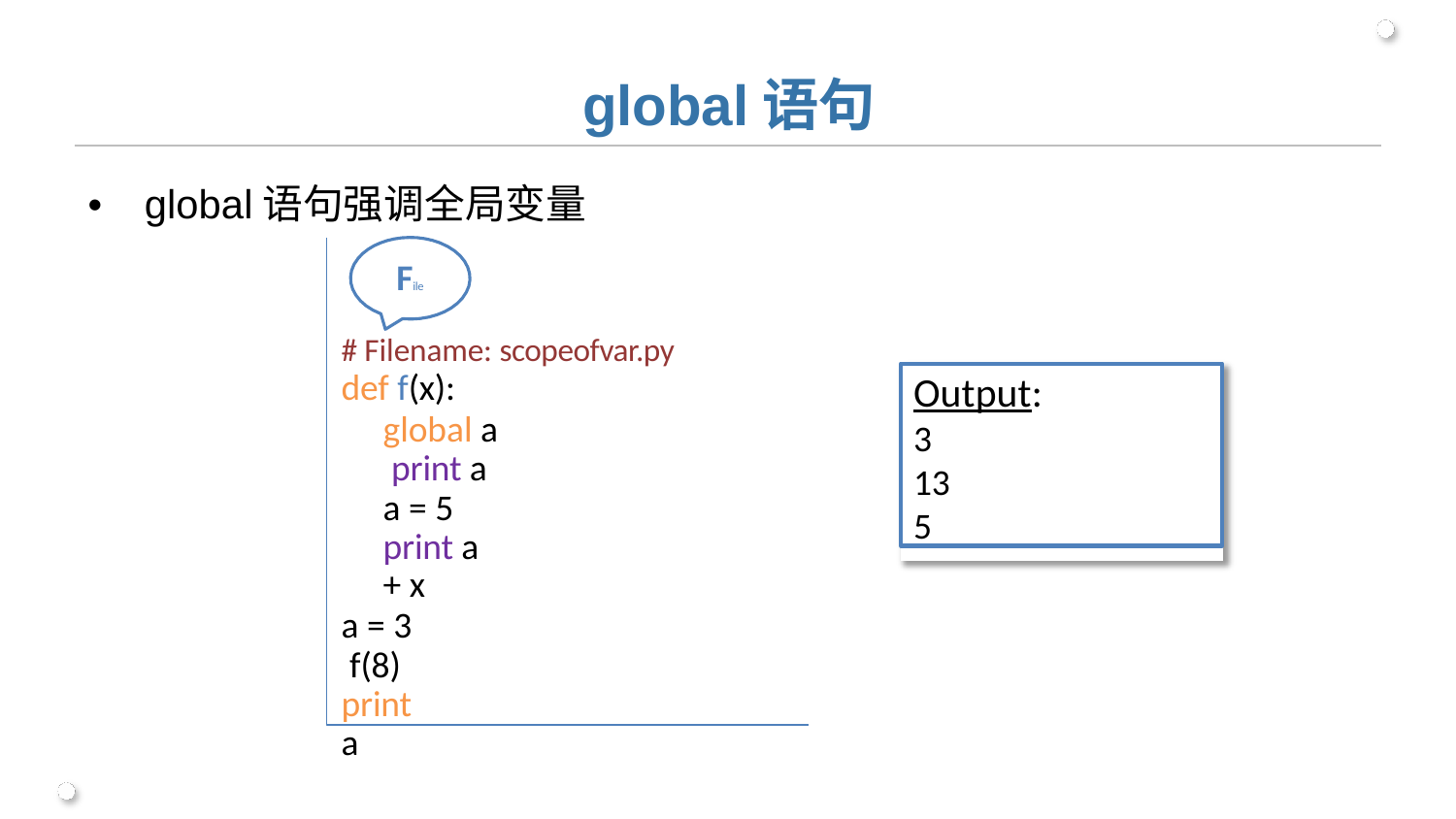

# global语句
•	global语句强调全局变量
File

# Filename: scopeofvar.py
def f(x):
global a  print a  a = 5
print a + x

Output:
3
13
5
a = 3  f(8)
print a